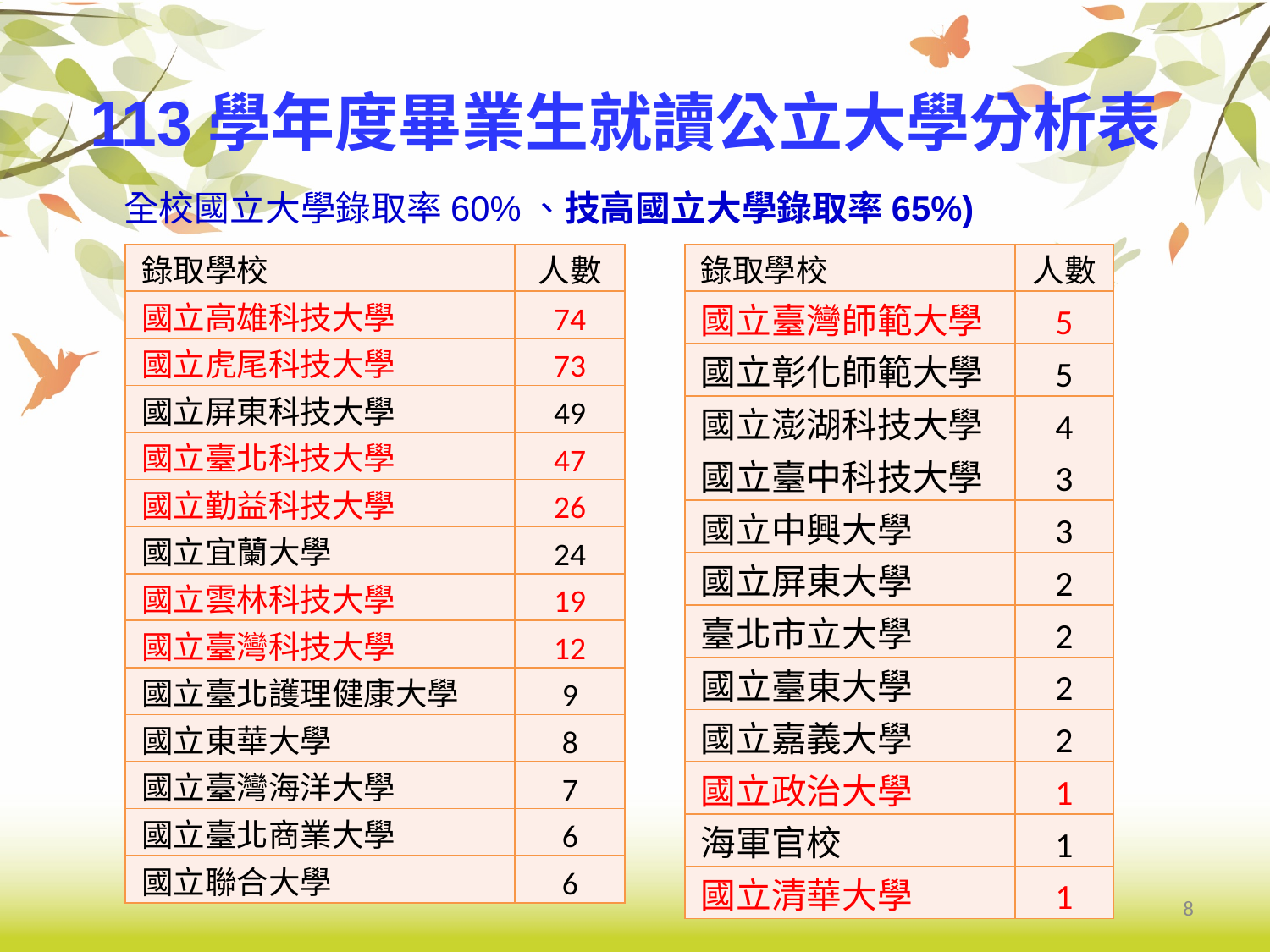

113學年度畢業生就讀公立大學分析表
全校國立大學錄取率60%、技高國立大學錄取率65%)
| 錄取學校 | 人數 |
| --- | --- |
| 國立高雄科技大學 | 74 |
| 國立虎尾科技大學 | 73 |
| 國立屏東科技大學 | 49 |
| 國立臺北科技大學 | 47 |
| 國立勤益科技大學 | 26 |
| 國立宜蘭大學 | 24 |
| 國立雲林科技大學 | 19 |
| 國立臺灣科技大學 | 12 |
| 國立臺北護理健康大學 | 9 |
| 國立東華大學 | 8 |
| 國立臺灣海洋大學 | 7 |
| 國立臺北商業大學 | 6 |
| 國立聯合大學 | 6 |
| 錄取學校 | 人數 |
| --- | --- |
| 國立臺灣師範大學 | 5 |
| 國立彰化師範大學 | 5 |
| 國立澎湖科技大學 | 4 |
| 國立臺中科技大學 | 3 |
| 國立中興大學 | 3 |
| 國立屏東大學 | 2 |
| 臺北市立大學 | 2 |
| 國立臺東大學 | 2 |
| 國立嘉義大學 | 2 |
| 國立政治大學 | 1 |
| 海軍官校 | 1 |
| 國立清華大學 | 1 |
8